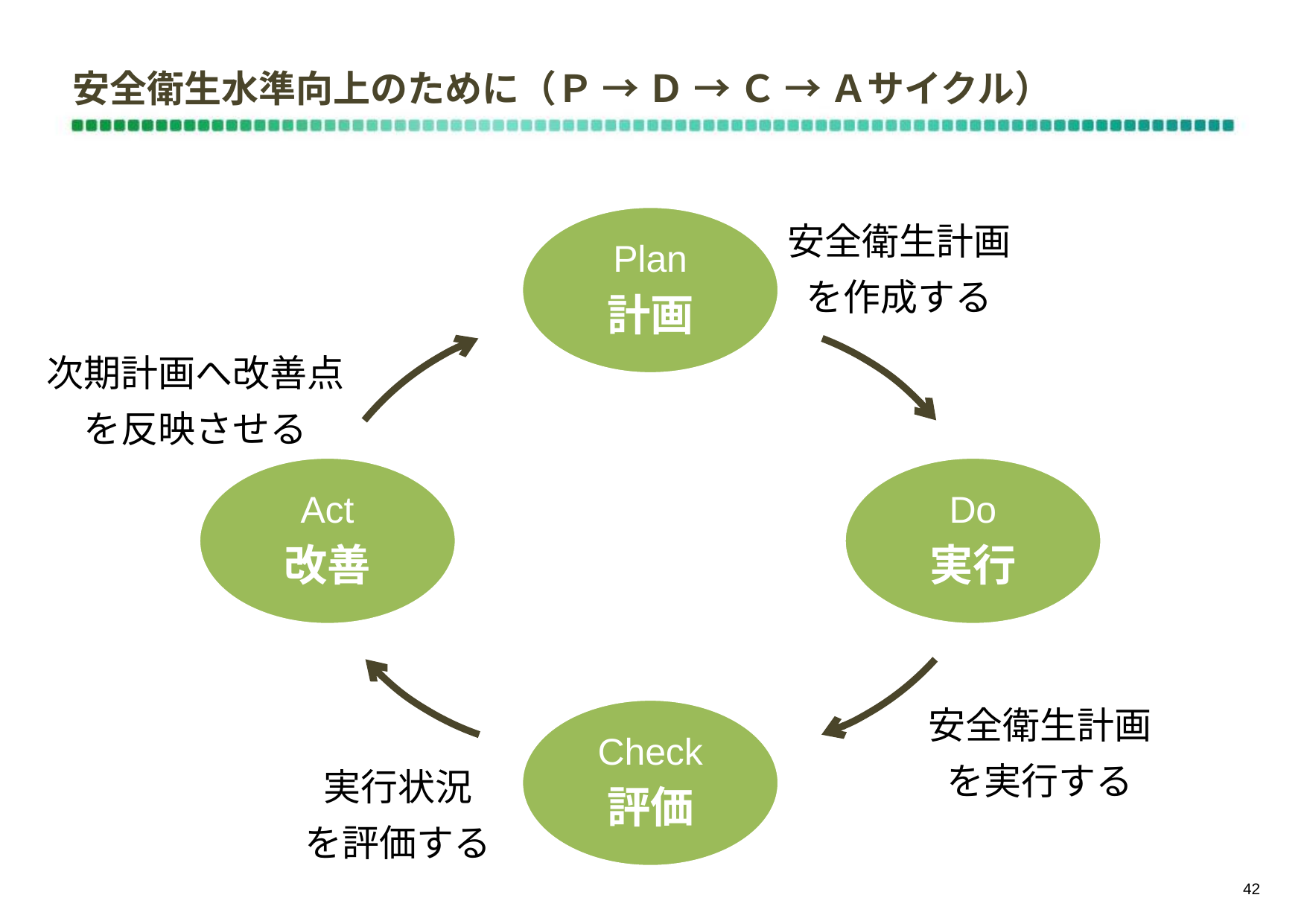

# 安全衛生水準向上のために（Ｐ → Ｄ → Ｃ → Ａサイクル）
Plan
計画
Do
実行
Check
評価
Act
改善
安全衛生計画
を作成する
次期計画へ改善点
を反映させる
安全衛生計画
を実行する
実行状況
を評価する
42